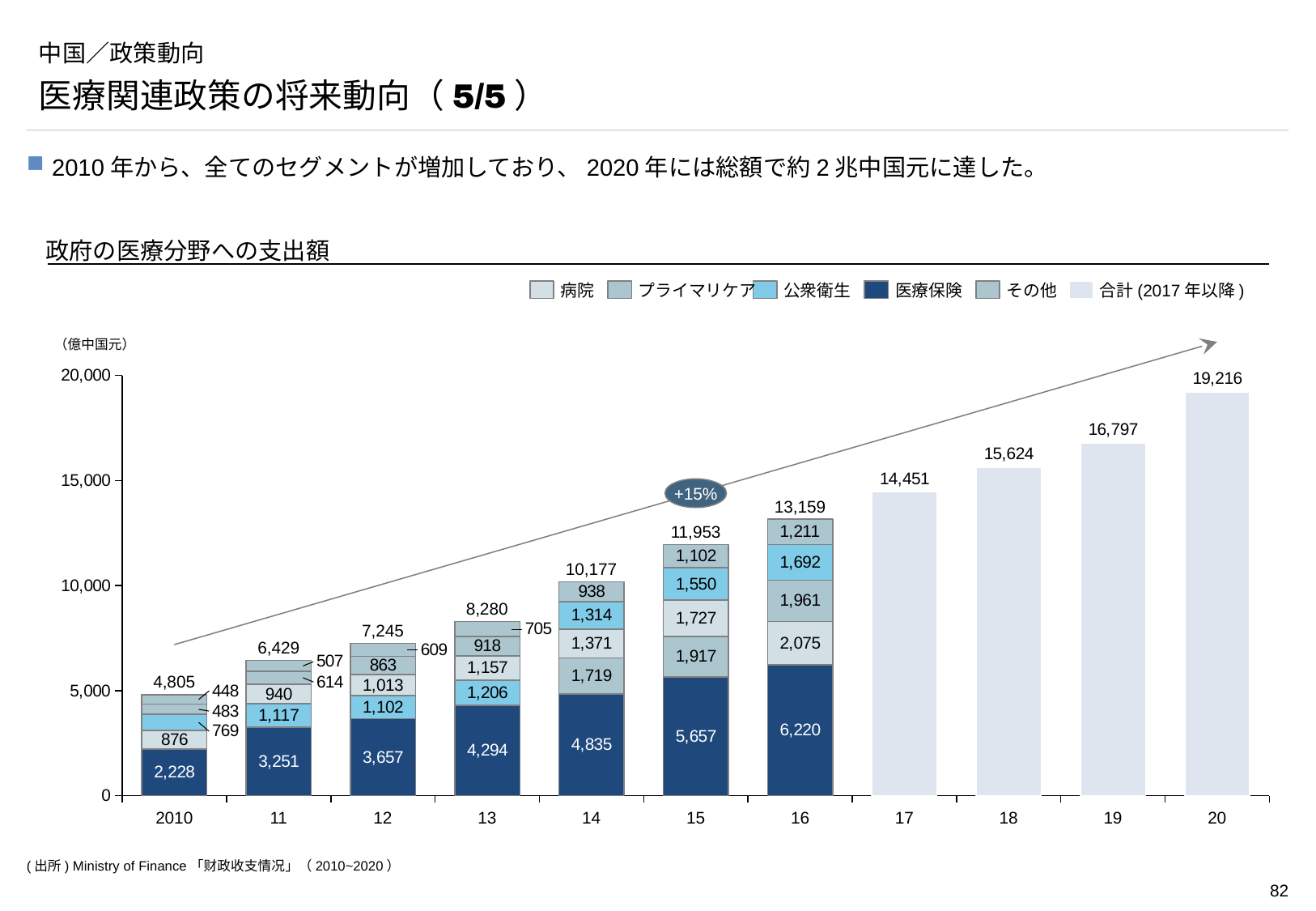

# 中国／政策動向
医療関連政策の将来動向（5/5）
2010年から、全てのセグメントが増加しており、2020年には総額で約2兆中国元に達した。
政府の医療分野への支出額
病院
プライマリケア
公衆衛生
医療保険
その他
合計(2017年以降)

（億中国元）

### Chart

| Category |  |  |  |  |  |
|---|---|---|---|---|---|
+15%
13,159
11,953
10,177
8,280
7,245
6,429
4,805
2010
11
12
13
14
15
16
17
18
19
20
(出所) Ministry of Finance「财政收支情况」（2010~2020）